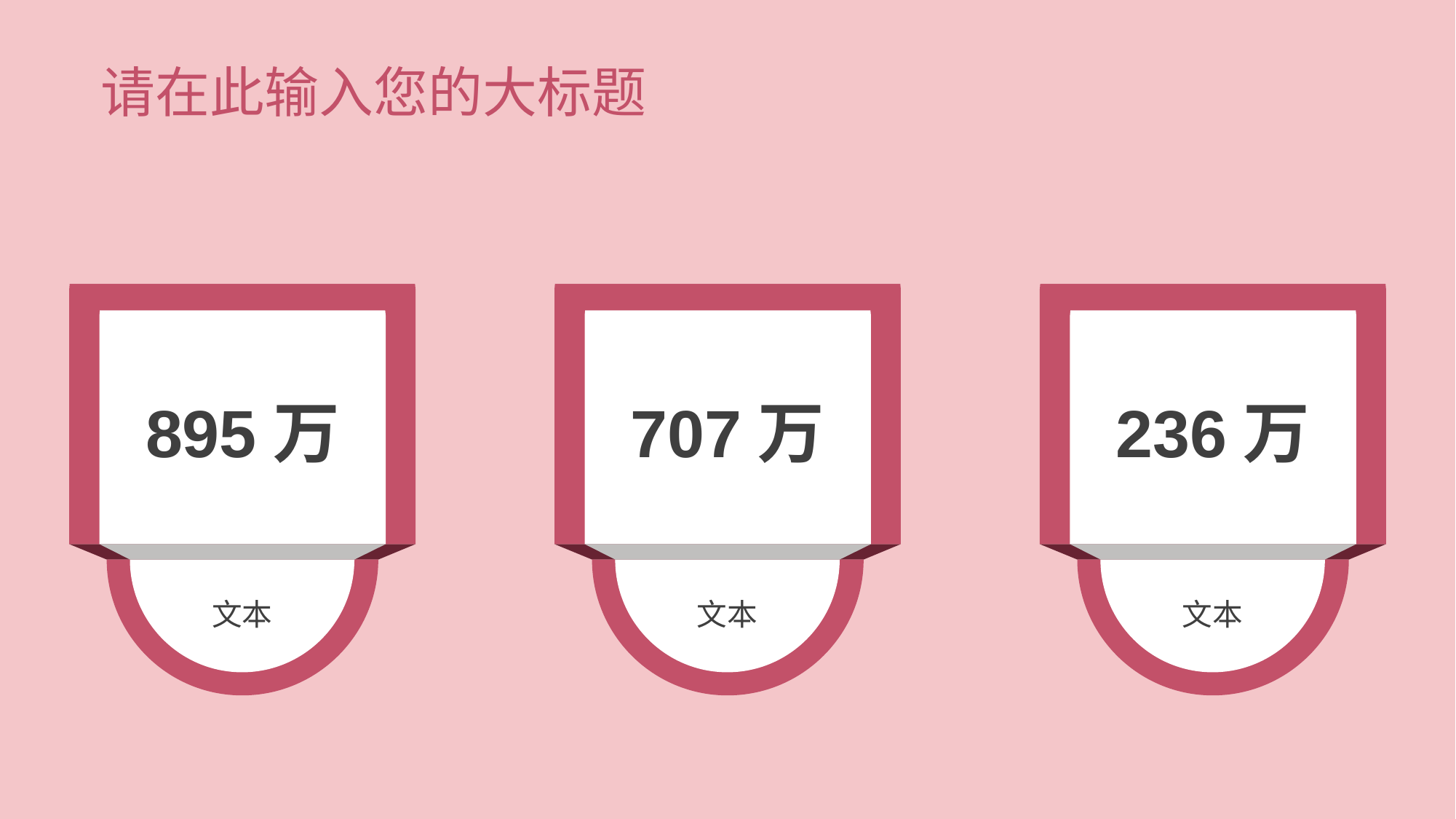

# 请在此输入您的大标题

895万
707万
236万

文本

文本

文本